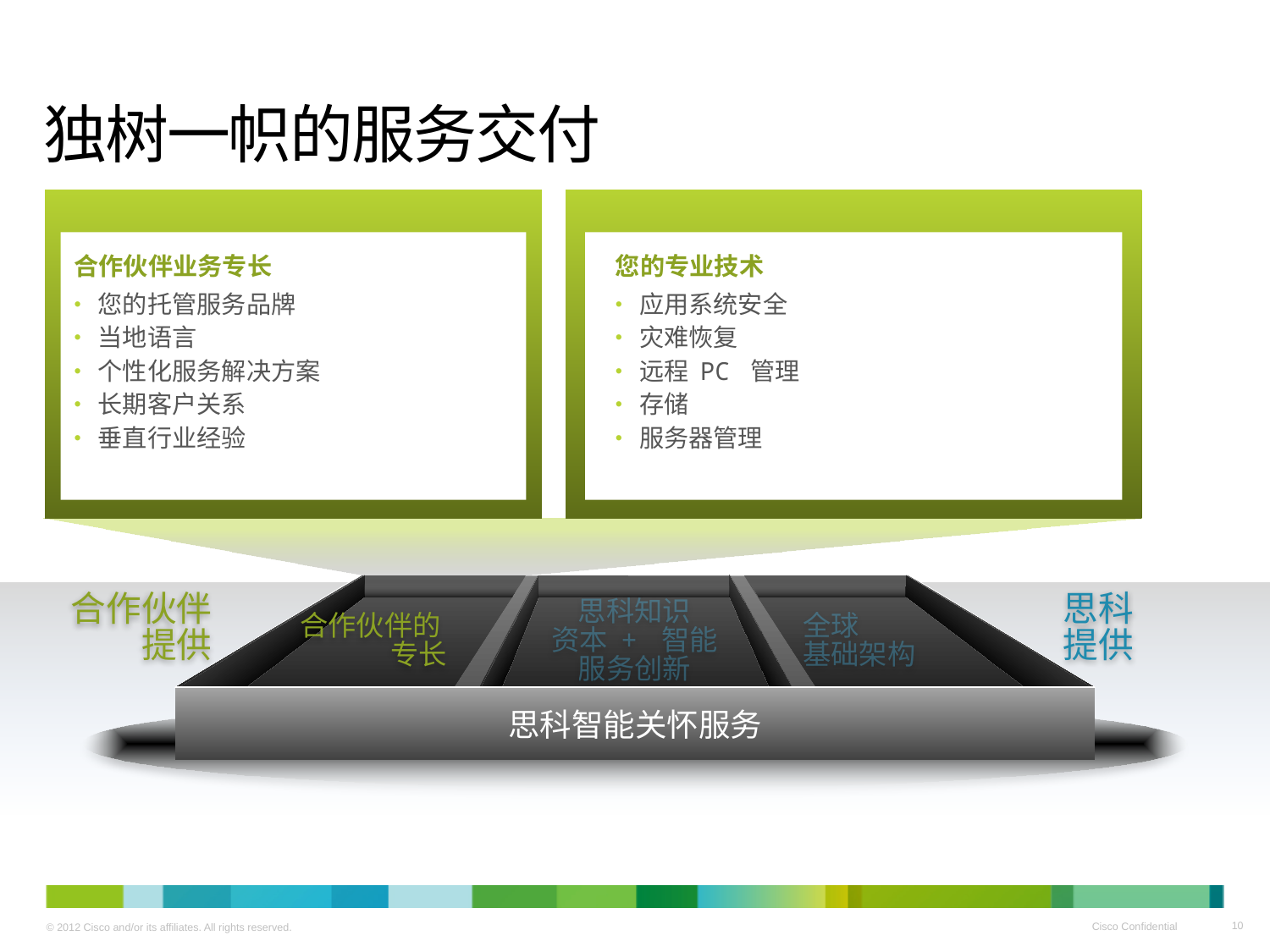

# 独树一帜的服务交付

合作伙伴业务专长
您的托管服务品牌
当地语言
个性化服务解决方案
长期客户关系
垂直行业经验

您的专业技术
应用系统安全
灾难恢复
远程 PC 管理
存储
服务器管理

合作伙伴
提供
思科
提供
思科知识
资本 + 智能
服务创新
合作伙伴的
专长
全球
基础架构

思科智能关怀服务